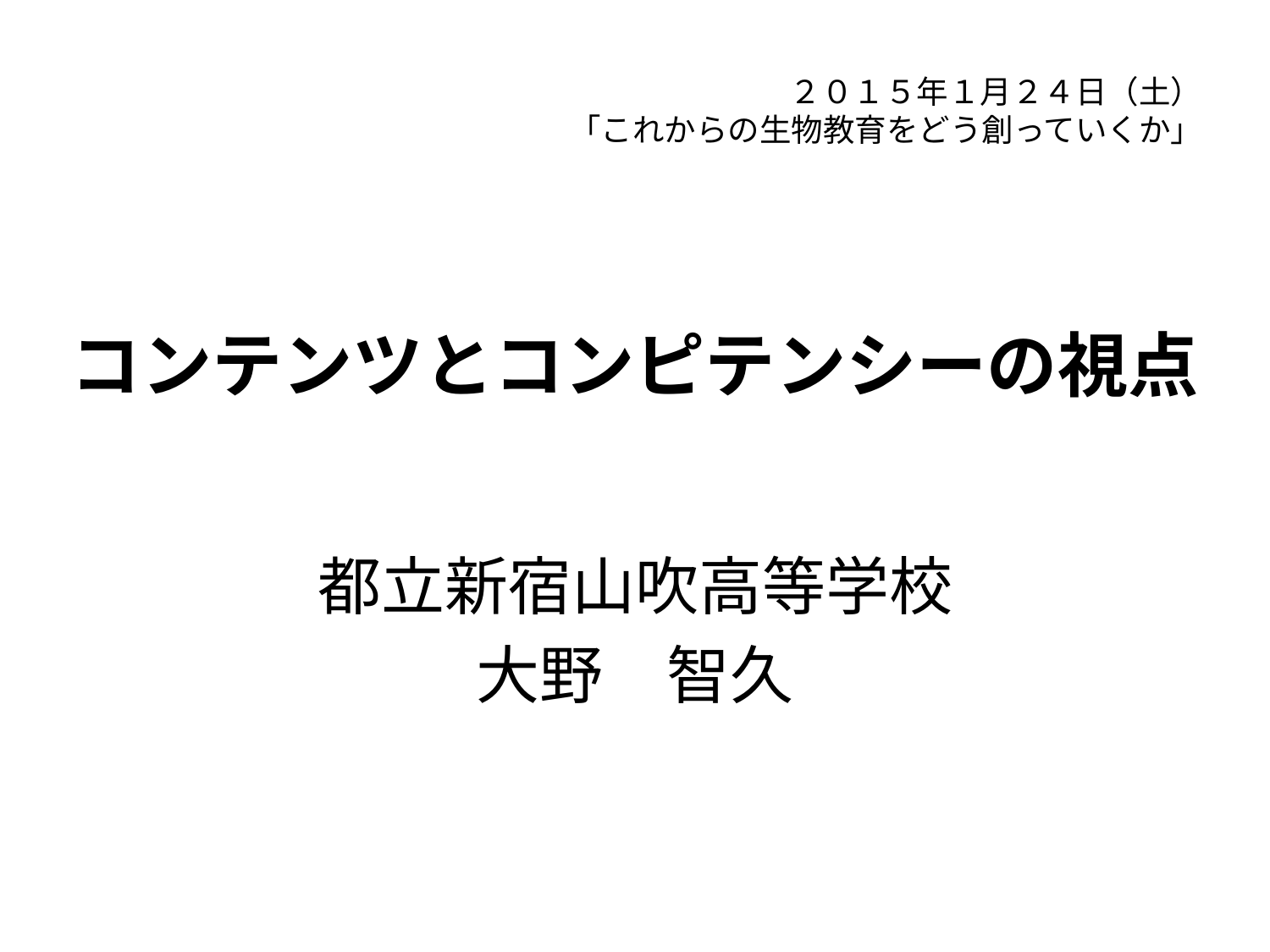

２０１５年１月２４日（土）
「これからの生物教育をどう創っていくか」
# コンテンツとコンピテンシーの視点
都立新宿山吹高等学校
大野　智久